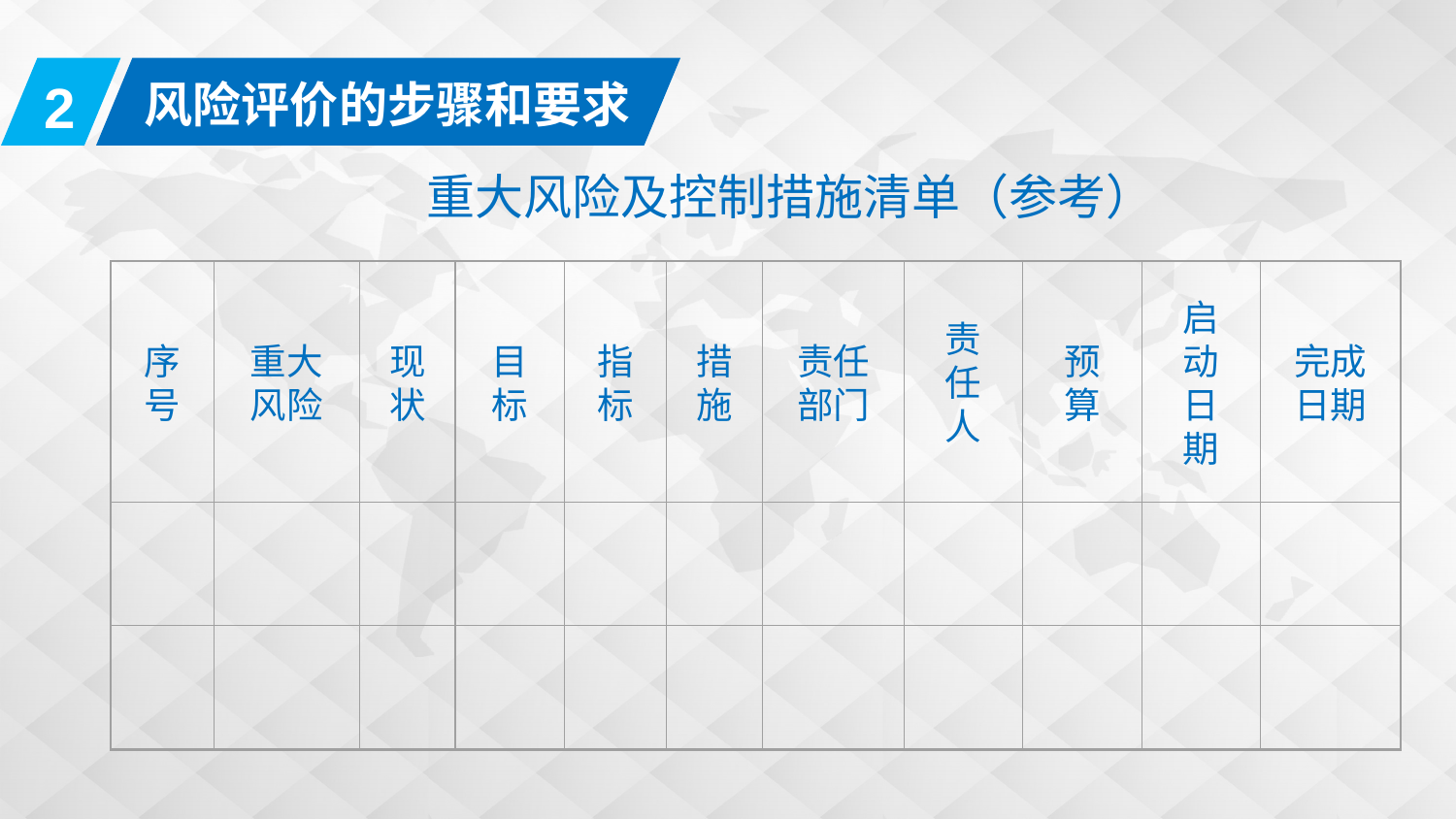

2
风险评价的步骤和要求
重大风险及控制措施清单（参考）

序号

重大
风险

现
状

目
标

指
标

措
施

责任
部门

责
任
人

预
算

启动日期

完成
日期